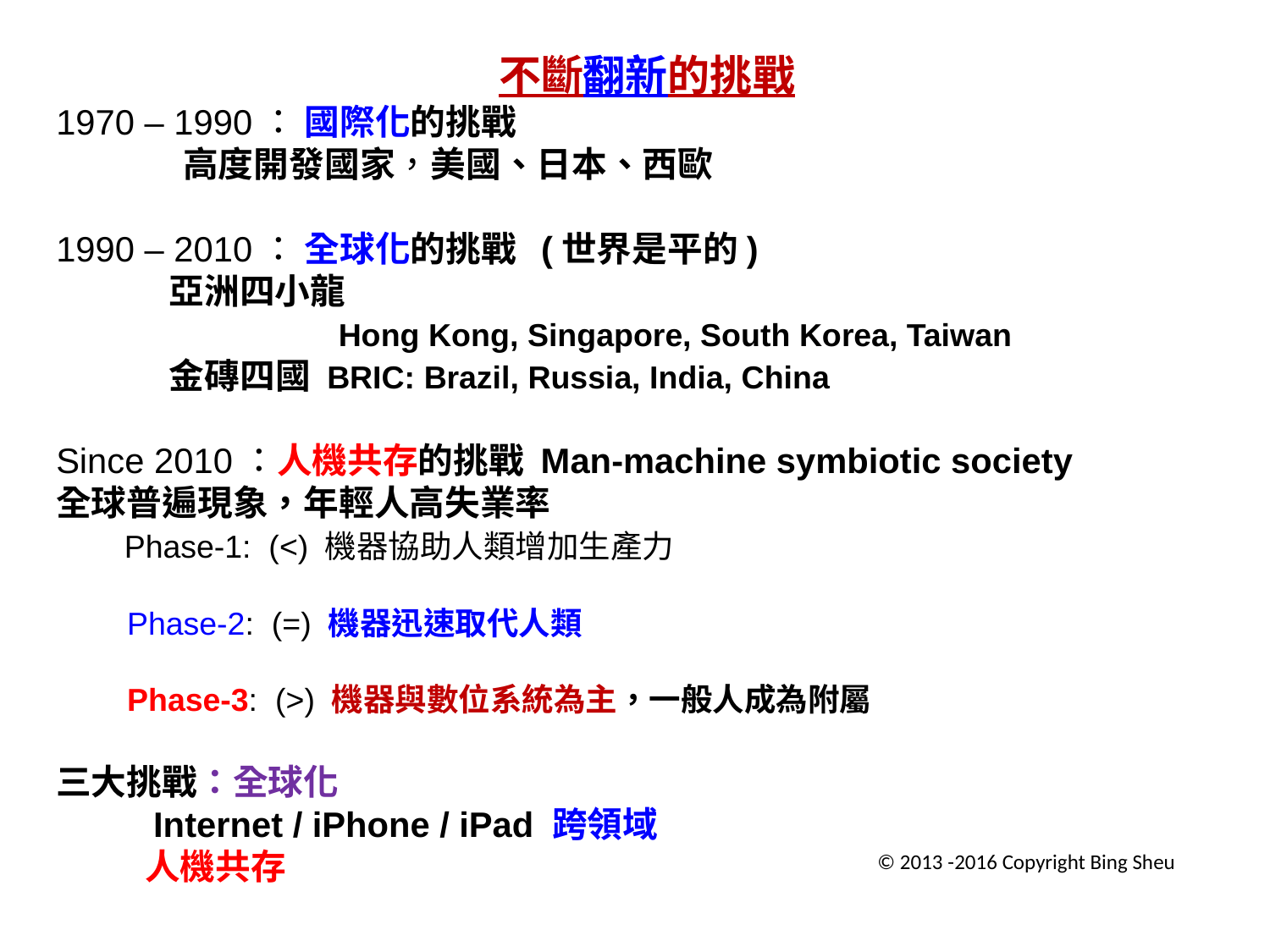

不斷翻新的挑戰
1970 – 1990： 國際化的挑戰
	高度開發國家，美國、日本、西歐

1990 – 2010： 全球化的挑戰  (世界是平的)
             亞洲四小龍
                             Hong Kong, Singapore, South Korea, Taiwan
             金磚四國 BRIC: Brazil, Russia, India, China

Since 2010：人機共存的挑戰 Man-machine symbiotic society
全球普遍現象，年輕人高失業率
       Phase-1:  (<) 機器協助人類增加生產力

        Phase-2:  (=) 機器迅速取代人類

        Phase-3:  (>) 機器與數位系統為主，一般人成為附屬

三大挑戰：全球化
          Internet / iPhone / iPad 跨領域
          人機共存
© 2013 -2016 Copyright Bing Sheu